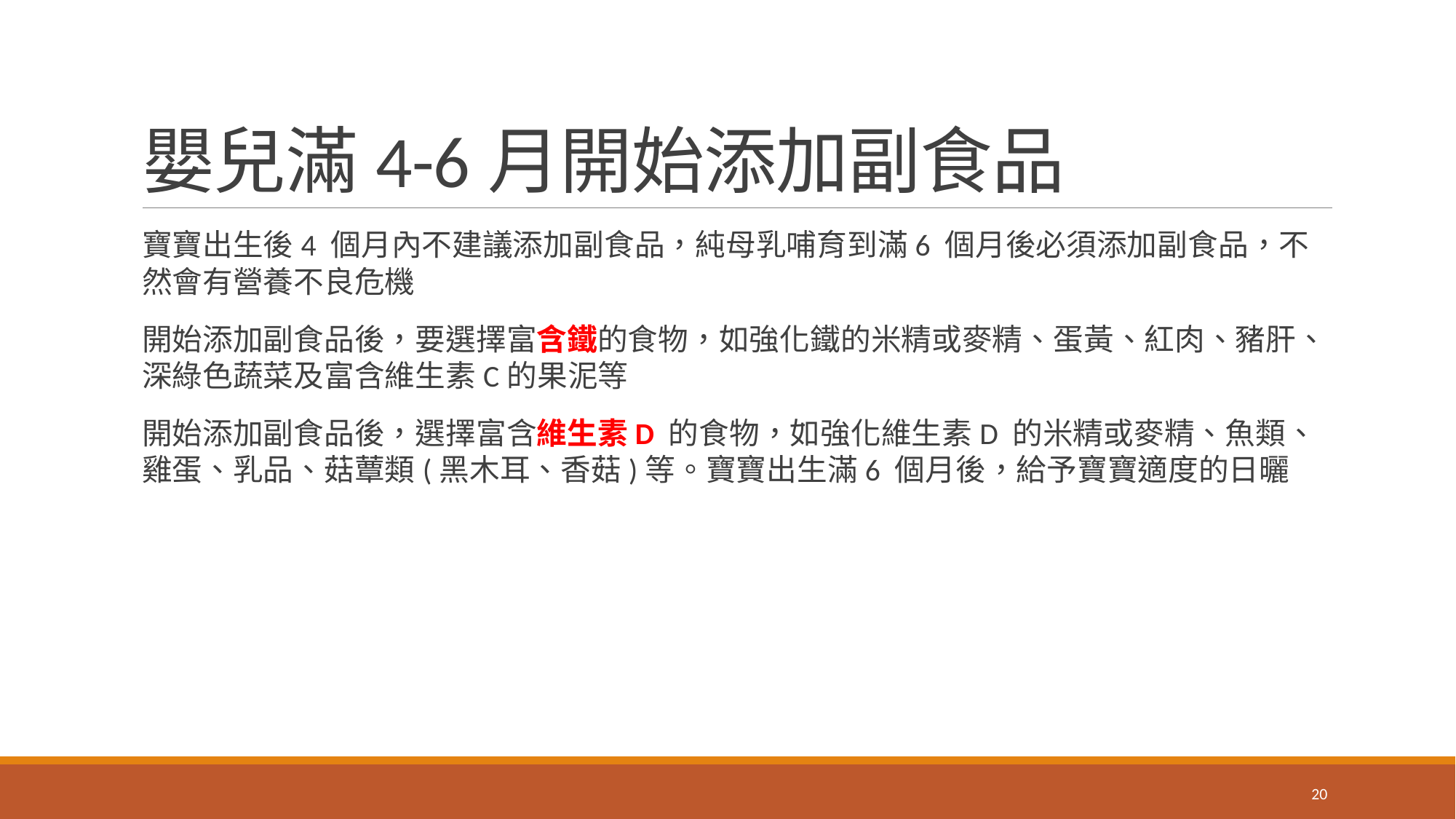

# 嬰兒滿4-6月開始添加副食品
寶寶出生後4 個月內不建議添加副食品，純母乳哺育到滿6 個月後必須添加副食品，不然會有營養不良危機
開始添加副食品後，要選擇富含鐵的食物，如強化鐵的米精或麥精、蛋黃、紅肉、豬肝、深綠色蔬菜及富含維生素C的果泥等
開始添加副食品後，選擇富含維生素D 的食物，如強化維生素D 的米精或麥精、魚類、雞蛋、乳品、菇蕈類(黑木耳、香菇)等。寶寶出生滿6 個月後，給予寶寶適度的日曬
20